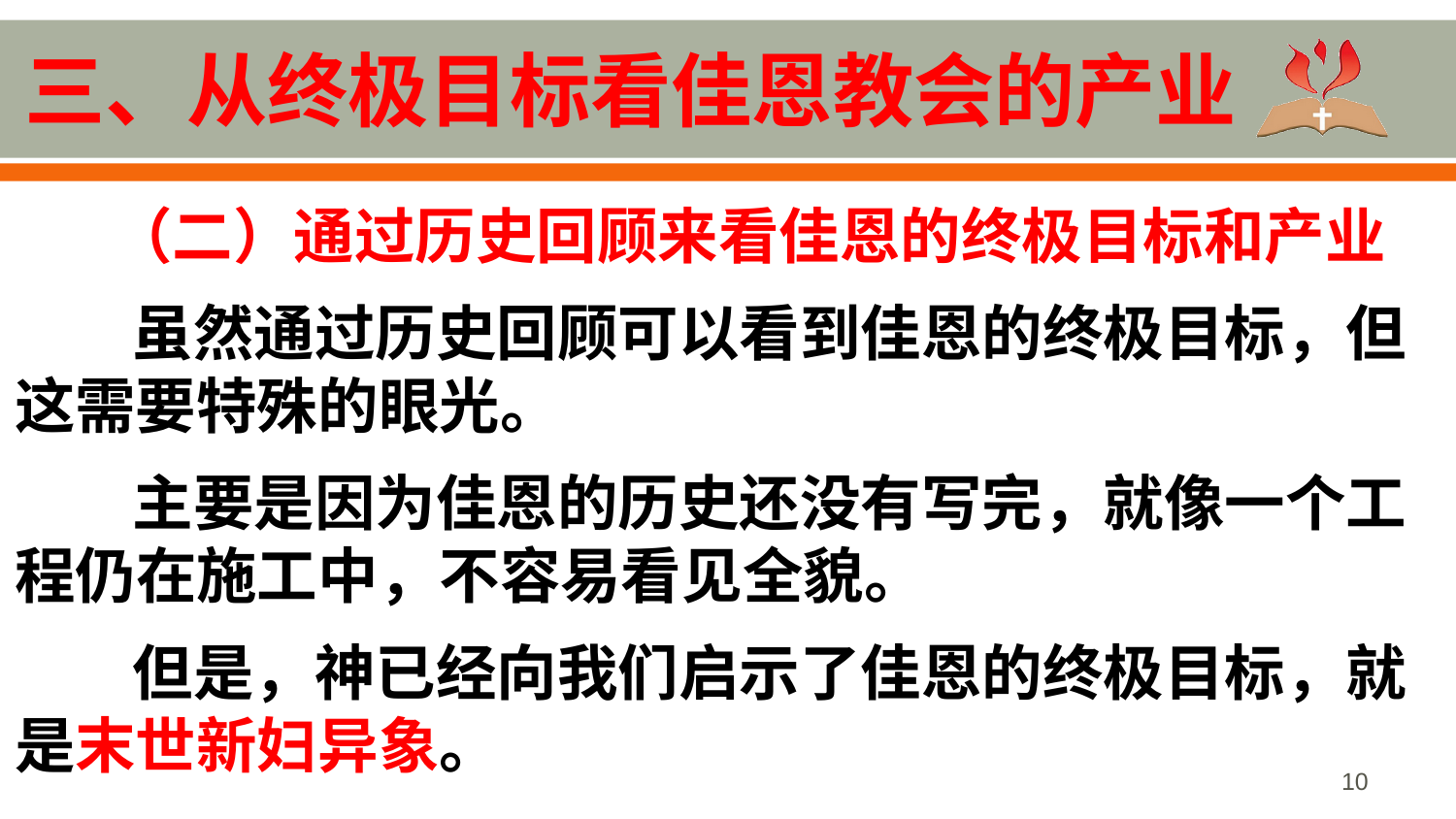

# 三、从终极目标看佳恩教会的产业
      （二）通过历史回顾来看佳恩的终极目标和产业
虽然通过历史回顾可以看到佳恩的终极目标，但这需要特殊的眼光。
主要是因为佳恩的历史还没有写完，就像一个工程仍在施工中，不容易看见全貌。
但是，神已经向我们启示了佳恩的终极目标，就是末世新妇异象。

10